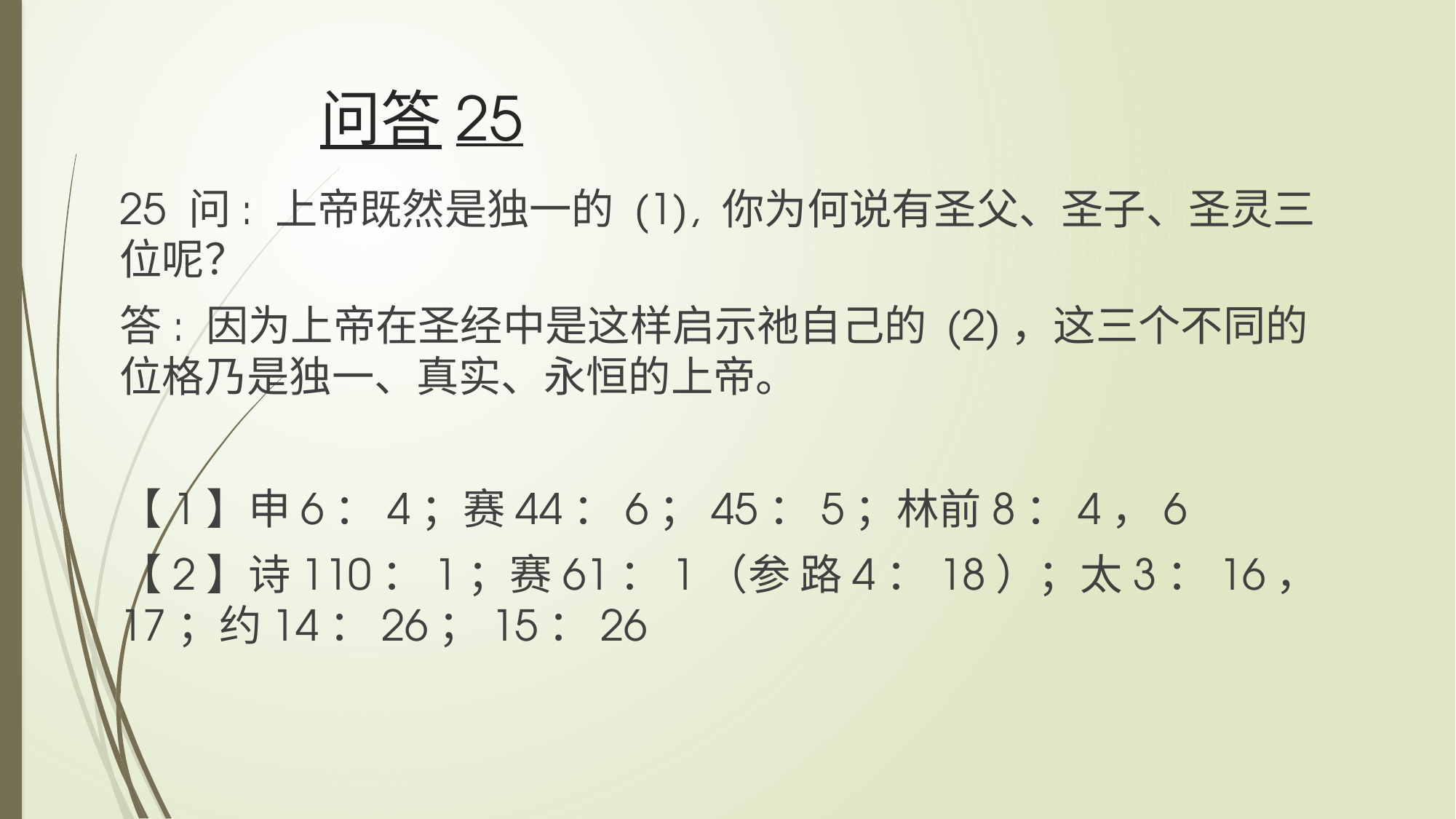

# 问答25
25 问: 上帝既然是独一的 (1), 你为何说有圣父、圣子、圣灵三位呢？
答: 因为上帝在圣经中是这样启示祂自己的 (2)，这三个不同的位格乃是独一、真实、永恒的上帝。

【1】申6：4；赛44：6；45：5；林前8：4，6
【2】诗110：1；赛61：1（参 路4：18）；太3：16，17；约14：26；15：26